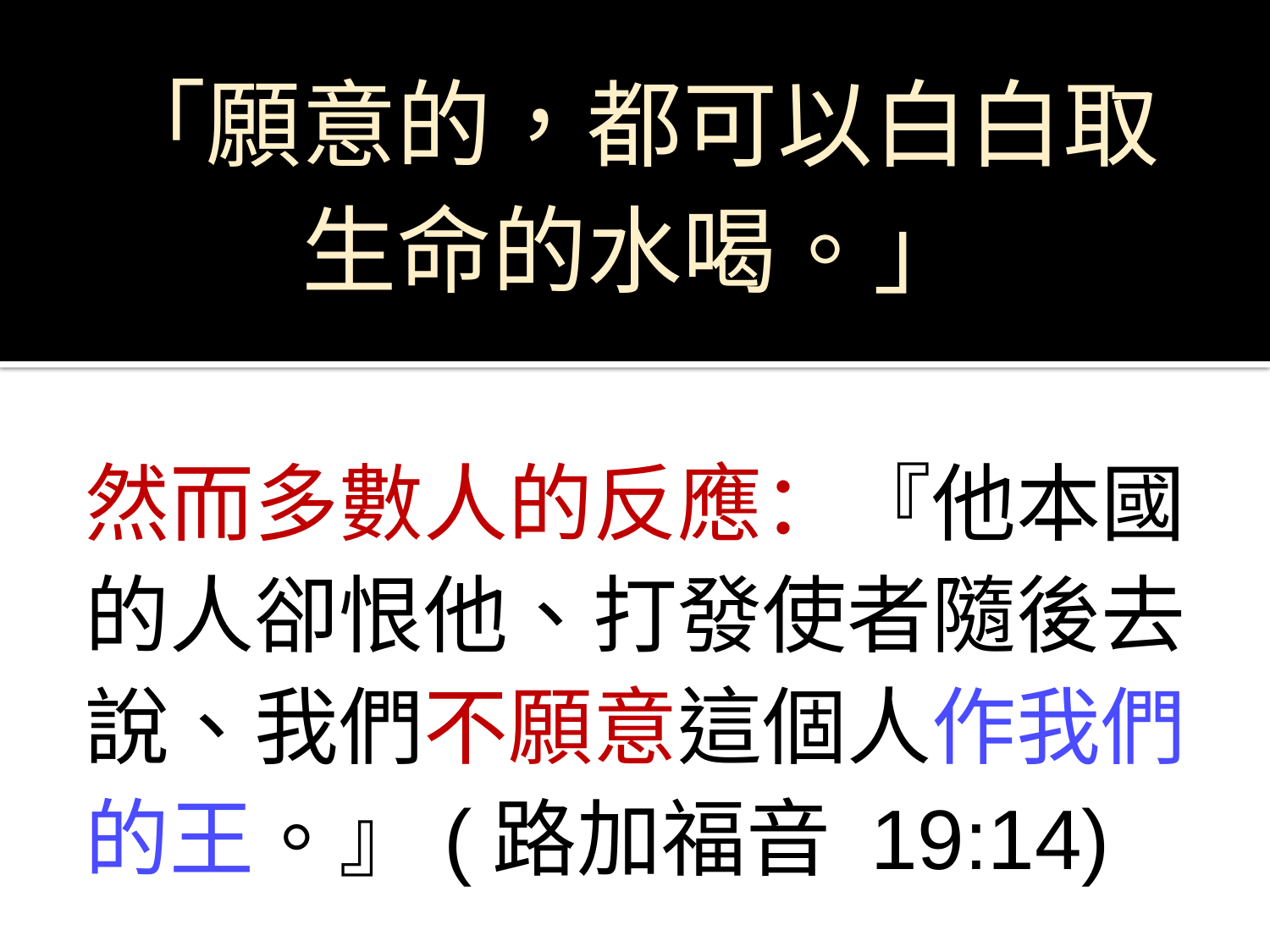

# 「願意的，都可以白白取生命的水喝。」
然而多數人的反應：『他本國的人卻恨他、打發使者隨後去說、我們不願意這個人作我們的王。』(路加福音 19:14)